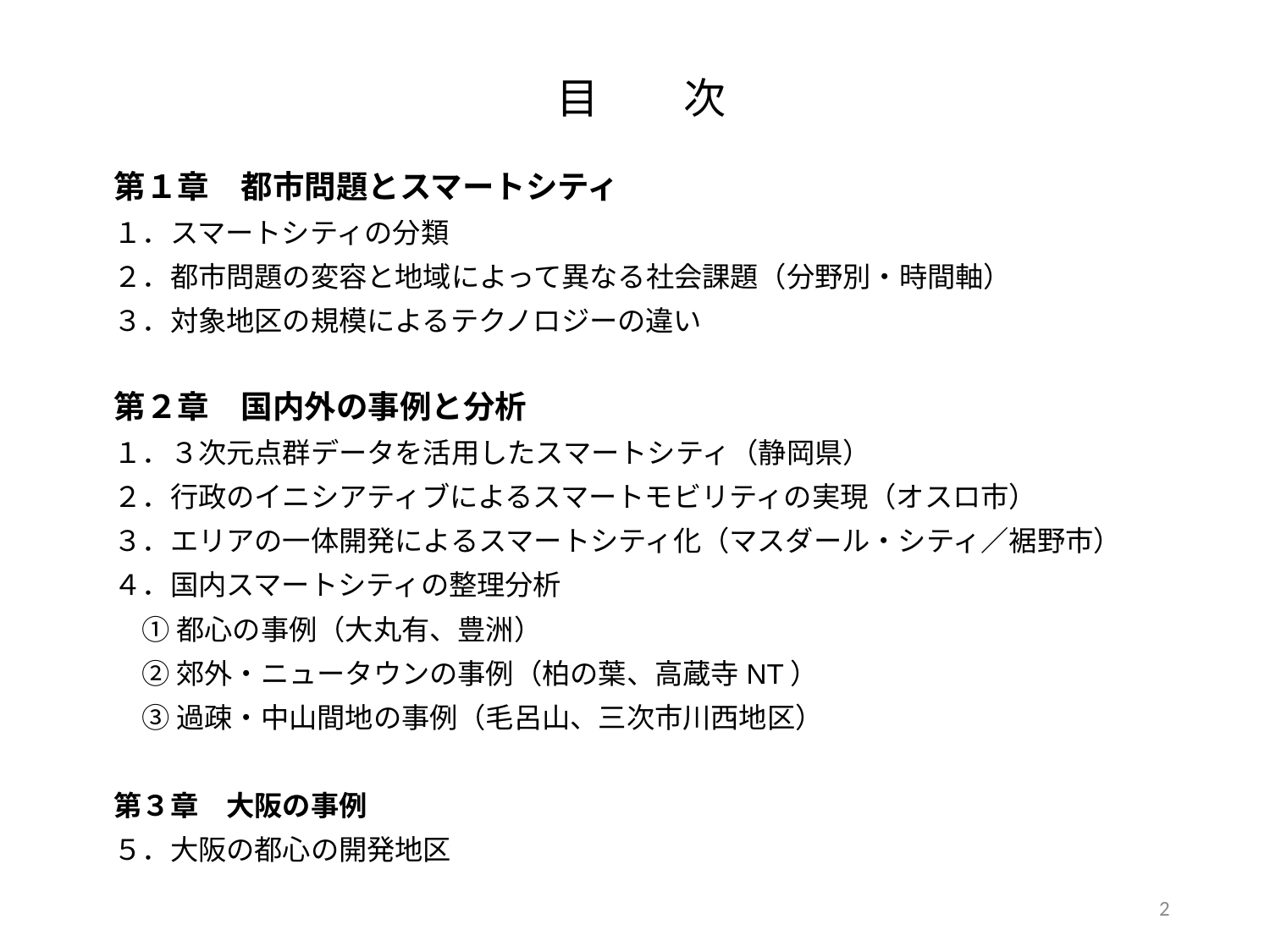

目　　次
第１章　都市問題とスマートシティ
１．スマートシティの分類
２．都市問題の変容と地域によって異なる社会課題（分野別・時間軸）
３．対象地区の規模によるテクノロジーの違い

第２章　国内外の事例と分析
１．３次元点群データを活用したスマートシティ（静岡県）
２．行政のイニシアティブによるスマートモビリティの実現（オスロ市）
３．エリアの一体開発によるスマートシティ化（マスダール・シティ／裾野市）
４．国内スマートシティの整理分析
　① 都心の事例（大丸有、豊洲）
　② 郊外・ニュータウンの事例（柏の葉、高蔵寺NT）
　③ 過疎・中山間地の事例（毛呂山、三次市川西地区）

第３章　大阪の事例
５．大阪の都心の開発地区
2